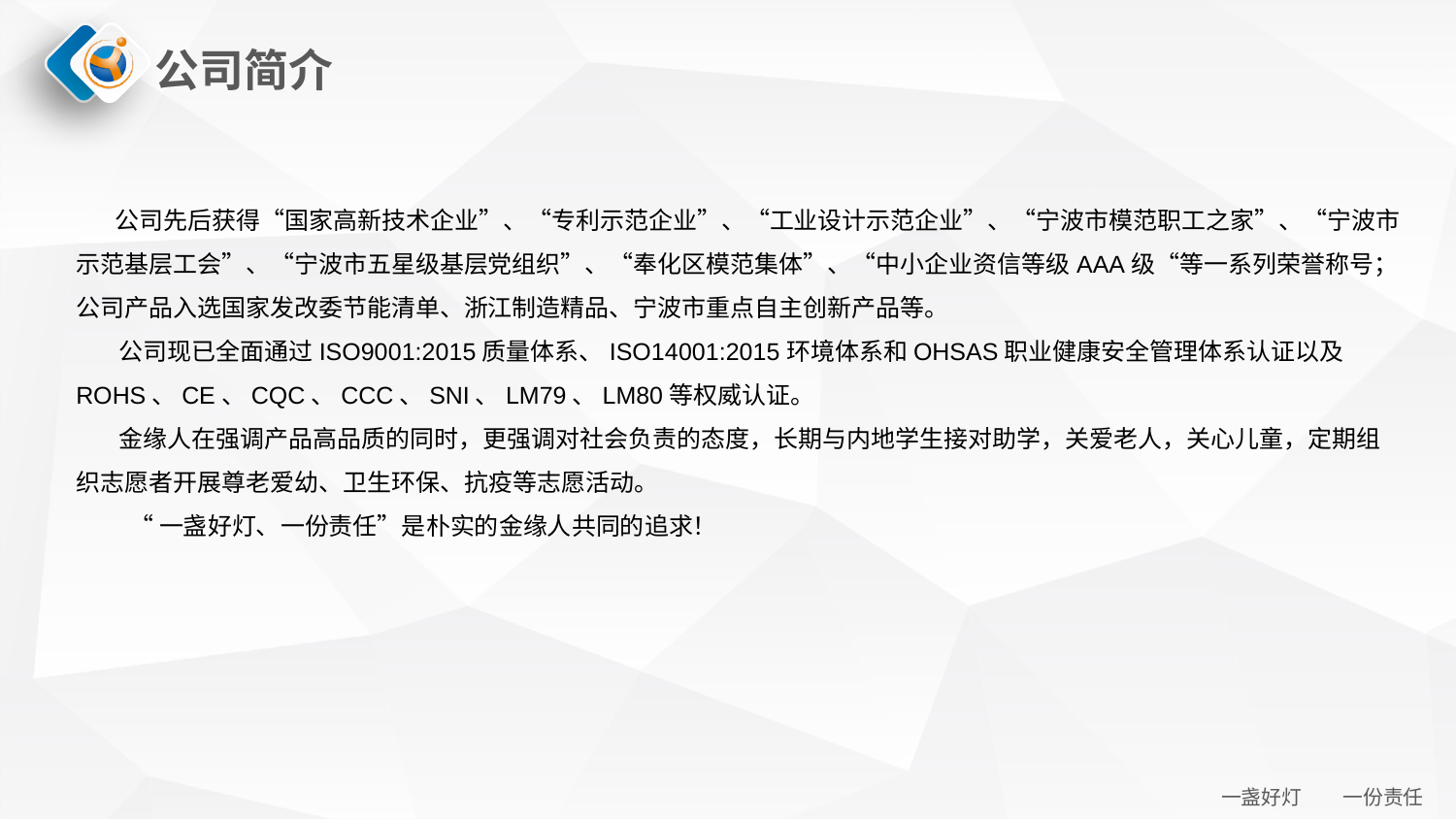

# 公司简介
      公司先后获得“国家高新技术企业”、“专利示范企业”、“工业设计示范企业”、“宁波市模范职工之家”、“宁波市示范基层工会”、“宁波市五星级基层党组织”、“奉化区模范集体”、“中小企业资信等级AAA级“等一系列荣誉称号；公司产品入选国家发改委节能清单、浙江制造精品、宁波市重点自主创新产品等。
       公司现已全面通过ISO9001:2015质量体系、ISO14001:2015环境体系和OHSAS职业健康安全管理体系认证以及ROHS、CE、CQC、CCC、SNI、LM79、LM80等权威认证。
       金缘人在强调产品高品质的同时，更强调对社会负责的态度，长期与内地学生接对助学，关爱老人，关心儿童，定期组织志愿者开展尊老爱幼、卫生环保、抗疫等志愿活动。
          “一盏好灯、一份责任”是朴实的金缘人共同的追求！